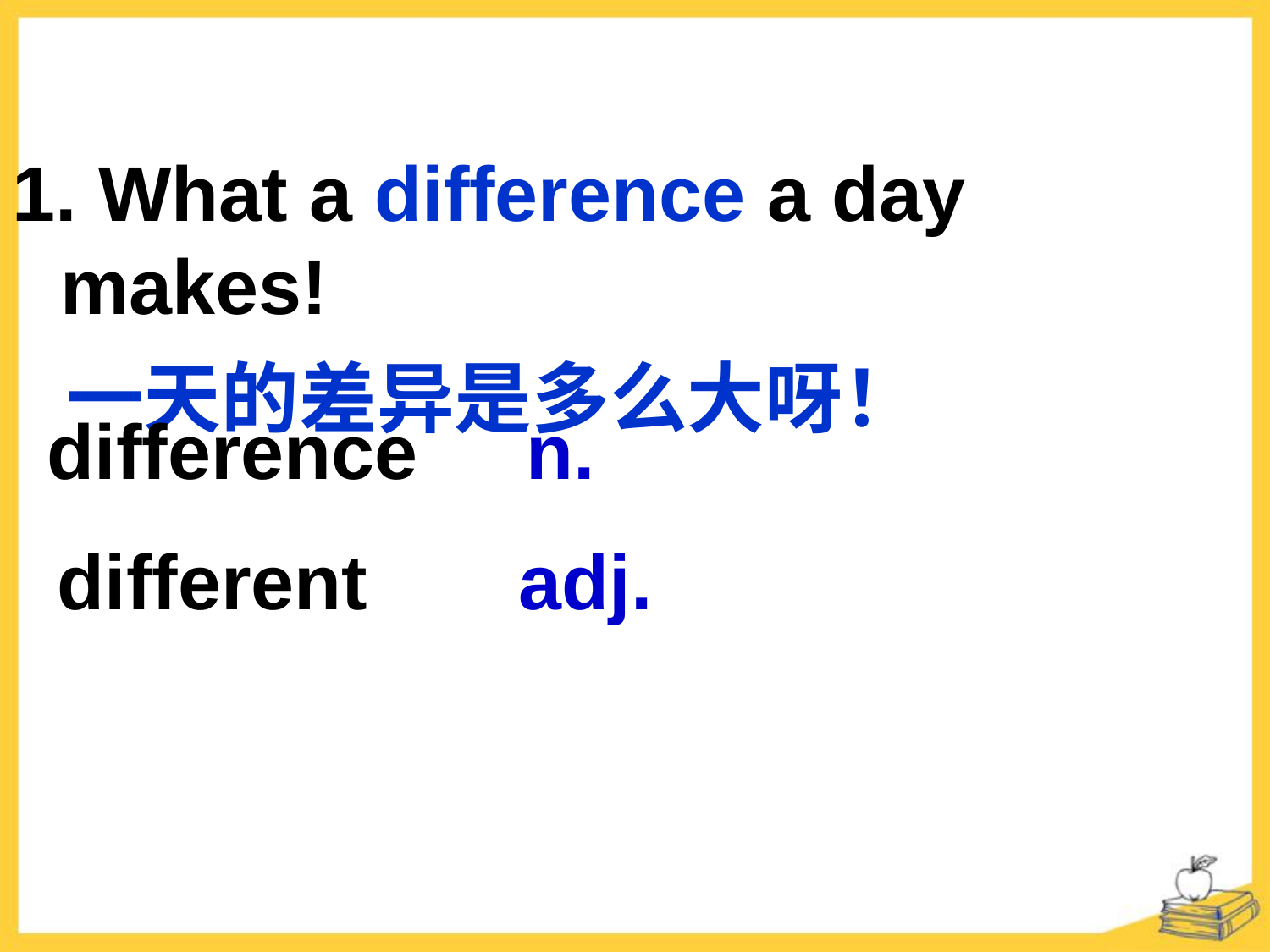

1. What a difference a day makes!
  一天的差异是多么大呀！
difference     n.
different       adj.